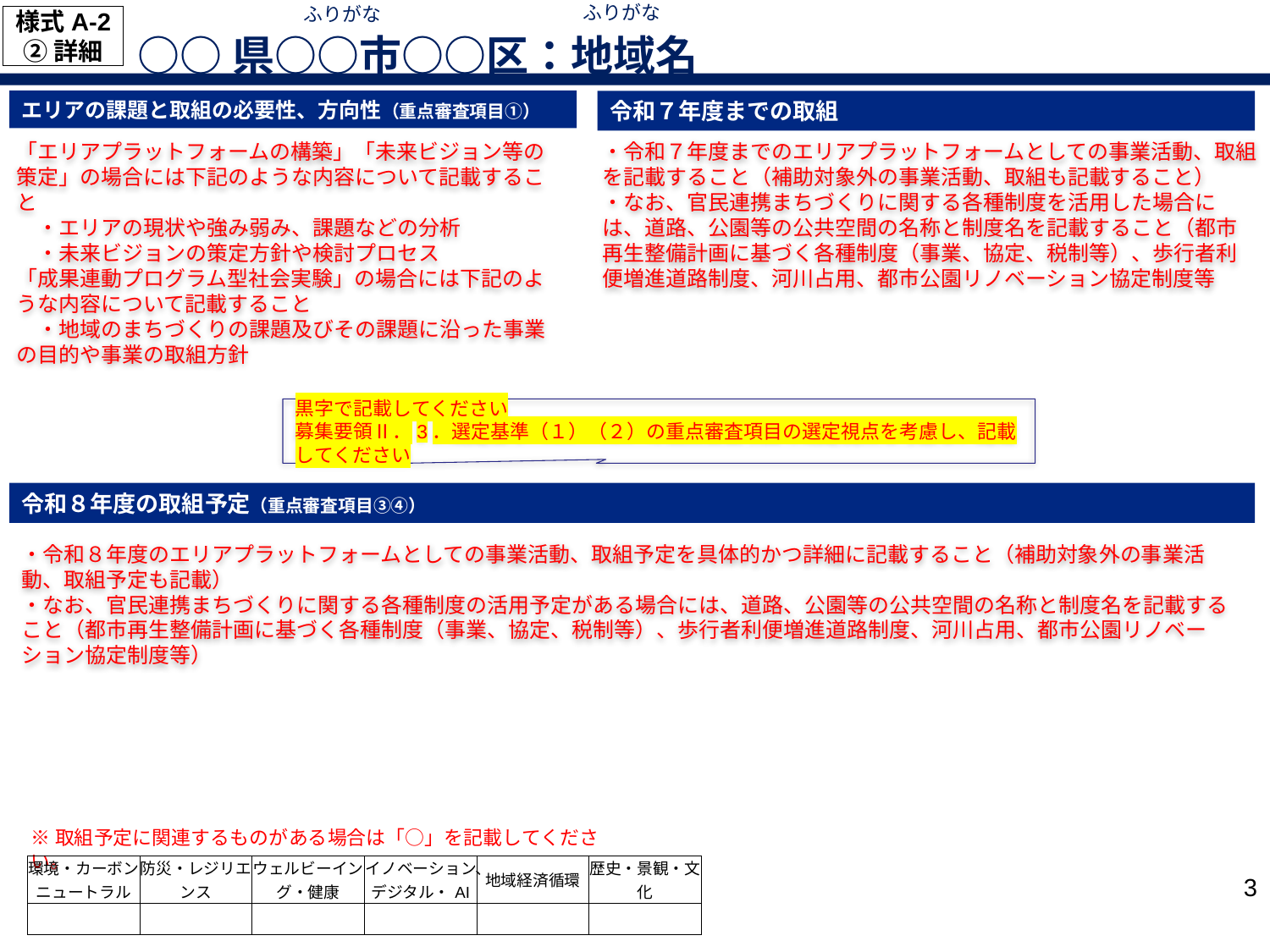

ふりがな
ふりがな
様式A-2
②詳細
○○県○○市○○区：地域名

エリアの課題と取組の必要性、方向性（重点審査項目①）
令和７年度までの取組
・令和７年度までのエリアプラットフォームとしての事業活動、取組を記載すること（補助対象外の事業活動、取組も記載すること）
・なお、官民連携まちづくりに関する各種制度を活用した場合には、道路、公園等の公共空間の名称と制度名を記載すること（都市再生整備計画に基づく各種制度（事業、協定、税制等）、歩行者利便増進道路制度、河川占用、都市公園リノベーション協定制度等
「エリアプラットフォームの構築」「未来ビジョン等の策定」の場合には下記のような内容について記載すること
　・エリアの現状や強み弱み、課題などの分析
　・未来ビジョンの策定方針や検討プロセス
「成果連動プログラム型社会実験」の場合には下記のような内容について記載すること
　・地域のまちづくりの課題及びその課題に沿った事業の目的や事業の取組方針
黒字で記載してください
募集要領Ⅱ．3．選定基準（１）（２）の重点審査項目の選定視点を考慮し、記載してください
令和８年度の取組予定（重点審査項目③④）
・令和８年度のエリアプラットフォームとしての事業活動、取組予定を具体的かつ詳細に記載すること（補助対象外の事業活動、取組予定も記載）
・なお、官民連携まちづくりに関する各種制度の活用予定がある場合には、道路、公園等の公共空間の名称と制度名を記載すること（都市再生整備計画に基づく各種制度（事業、協定、税制等）、歩行者利便増進道路制度、河川占用、都市公園リノベーション協定制度等）
※取組予定に関連するものがある場合は「○」を記載してください。
| 環境・カーボンニュートラル | 防災・レジリエンス | ウェルビーイング・健康 | イノベーション、デジタル・AI | 地域経済循環 | 歴史・景観・文化 |
| --- | --- | --- | --- | --- | --- |
|  |  |  |  |  |  |
3